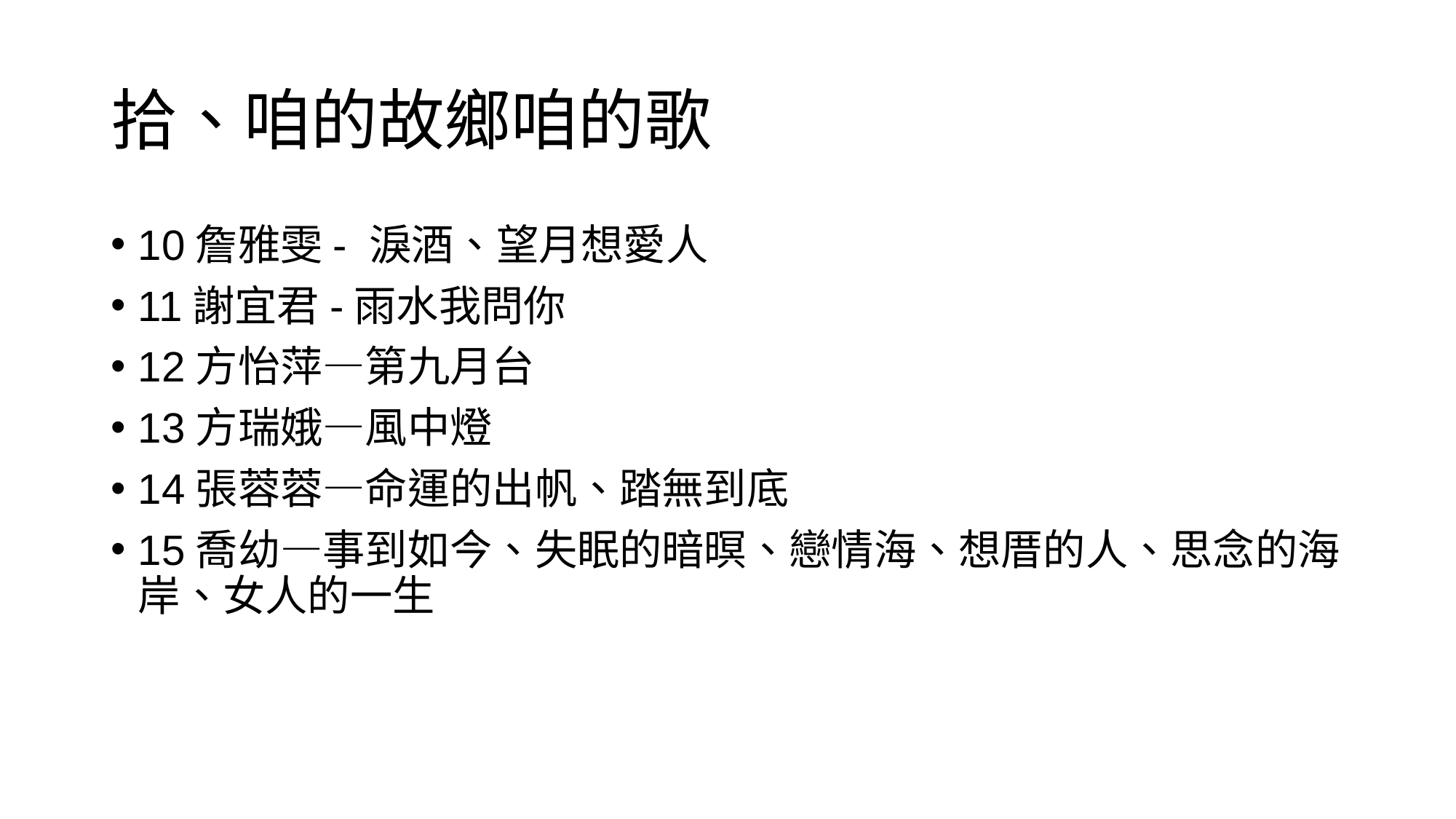

# 拾、咱的故鄉咱的歌
10詹雅雯- 淚酒、望月想愛人
11謝宜君-雨水我問你
12方怡萍—第九月台
13方瑞娥—風中燈
14張蓉蓉—命運的出帆、踏無到底
15喬幼—事到如今、失眠的暗暝、戀情海、想厝的人、思念的海岸、女人的一生